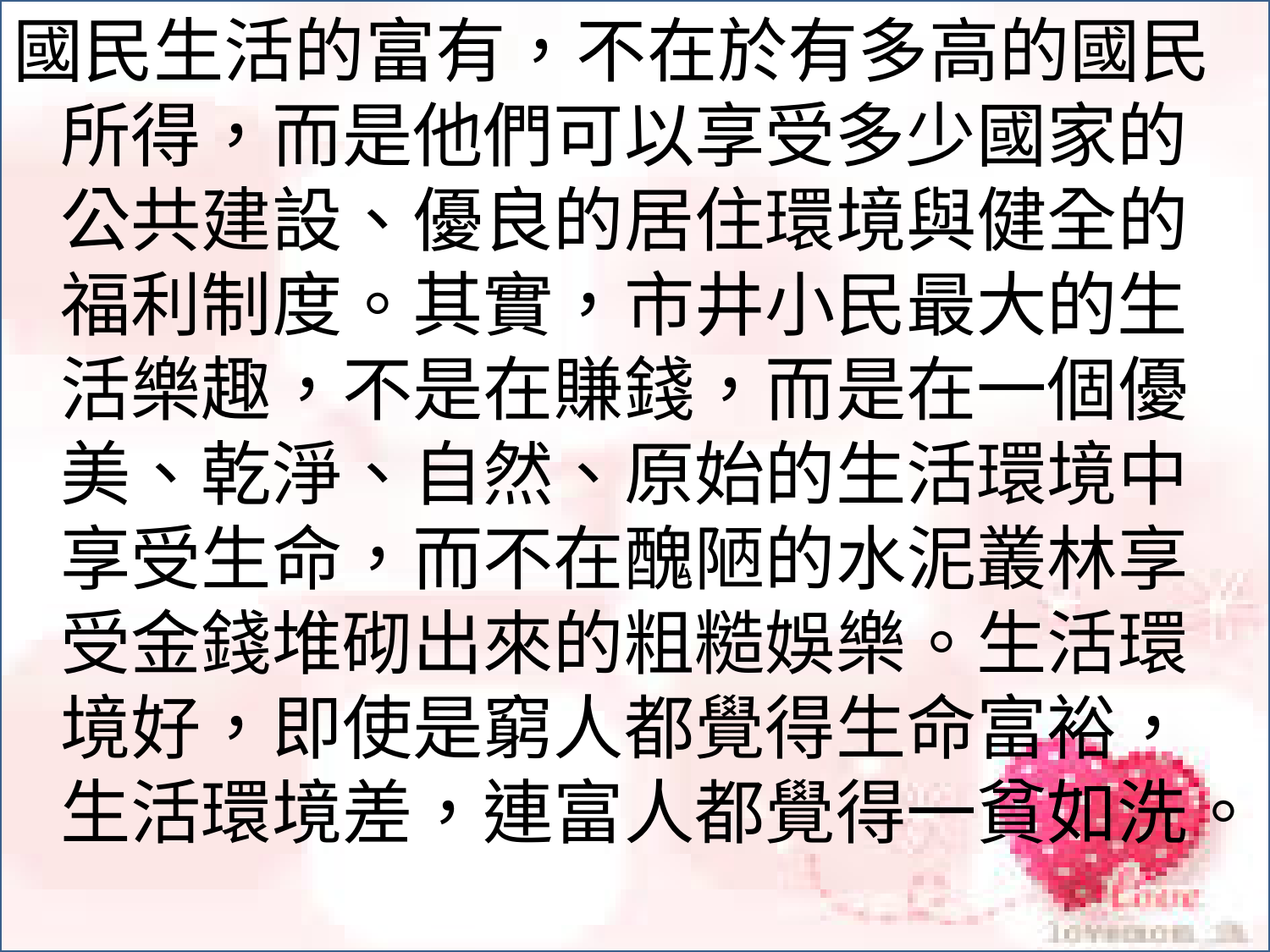

國民生活的富有，不在於有多高的國民所得，而是他們可以享受多少國家的公共建設、優良的居住環境與健全的福利制度。其實，市井小民最大的生活樂趣，不是在賺錢，而是在一個優美、乾淨、自然、原始的生活環境中享受生命，而不在醜陋的水泥叢林享受金錢堆砌出來的粗糙娛樂。生活環境好，即使是窮人都覺得生命富裕，生活環境差，連富人都覺得一貧如洗。